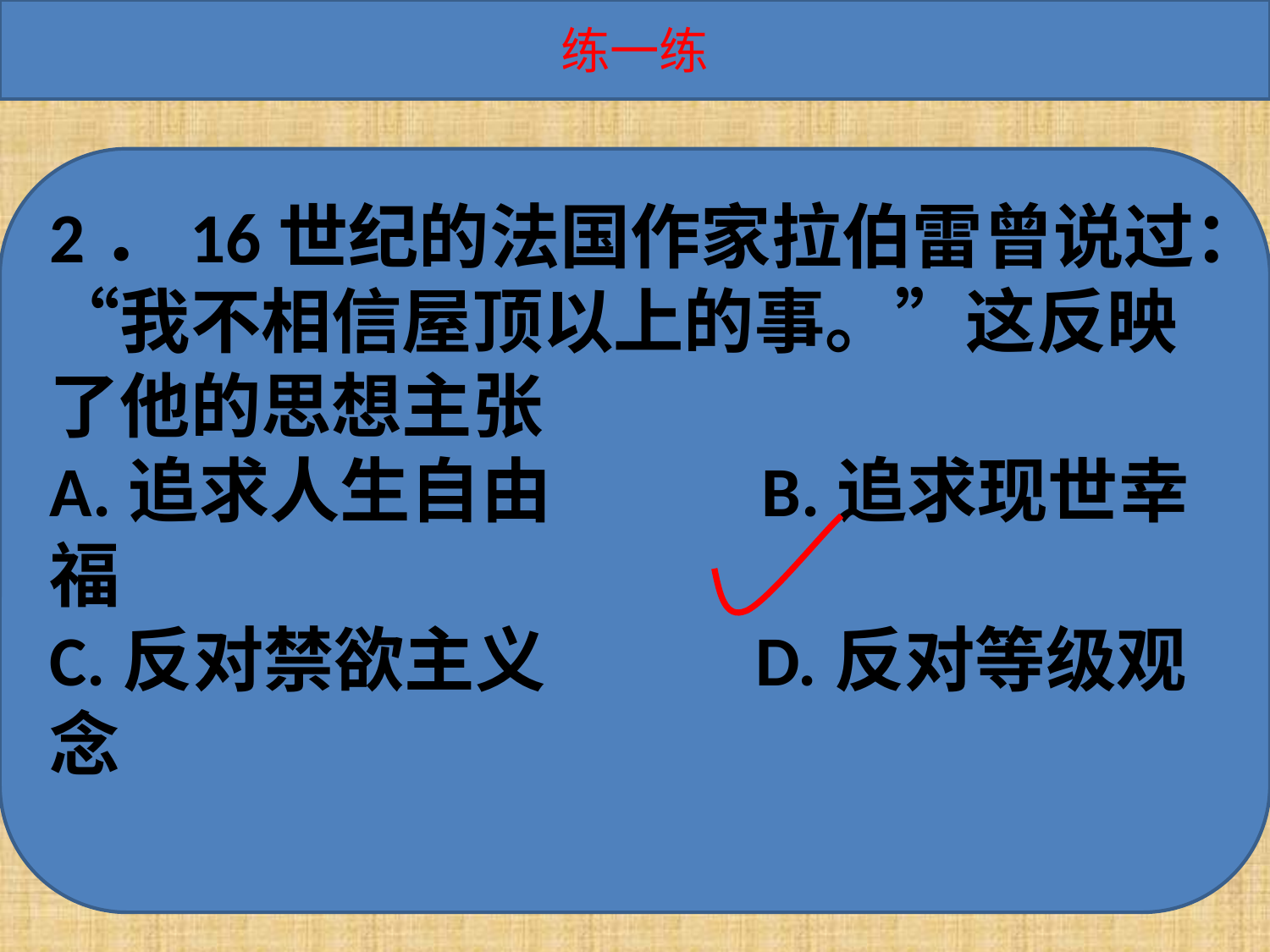

练一练
2．16世纪的法国作家拉伯雷曾说过：“我不相信屋顶以上的事。”这反映了他的思想主张
A.追求人生自由            B.追求现世幸福
C.反对禁欲主义            D.反对等级观念